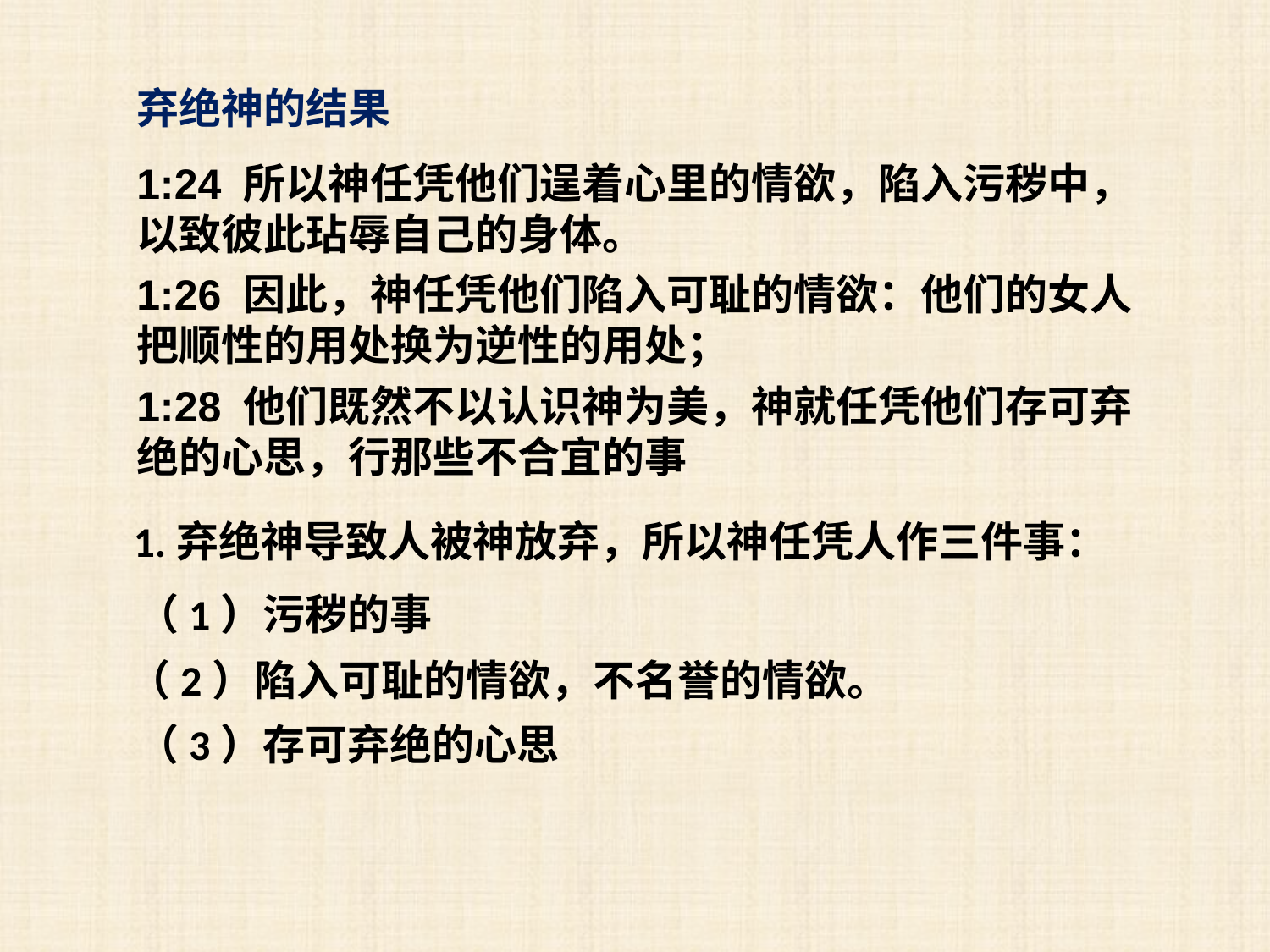

弃绝神的结果
1:24 所以神任凭他们逞着心里的情欲，陷入污秽中，以致彼此玷辱自己的身体。
1:26 因此，神任凭他们陷入可耻的情欲：他们的女人把顺性的用处换为逆性的用处；
1:28 他们既然不以认识神为美，神就任凭他们存可弃绝的心思，行那些不合宜的事
1.弃绝神导致人被神放弃，所以神任凭人作三件事：
（1）污秽的事
（2）陷入可耻的情欲，不名誉的情欲。
（3）存可弃绝的心思